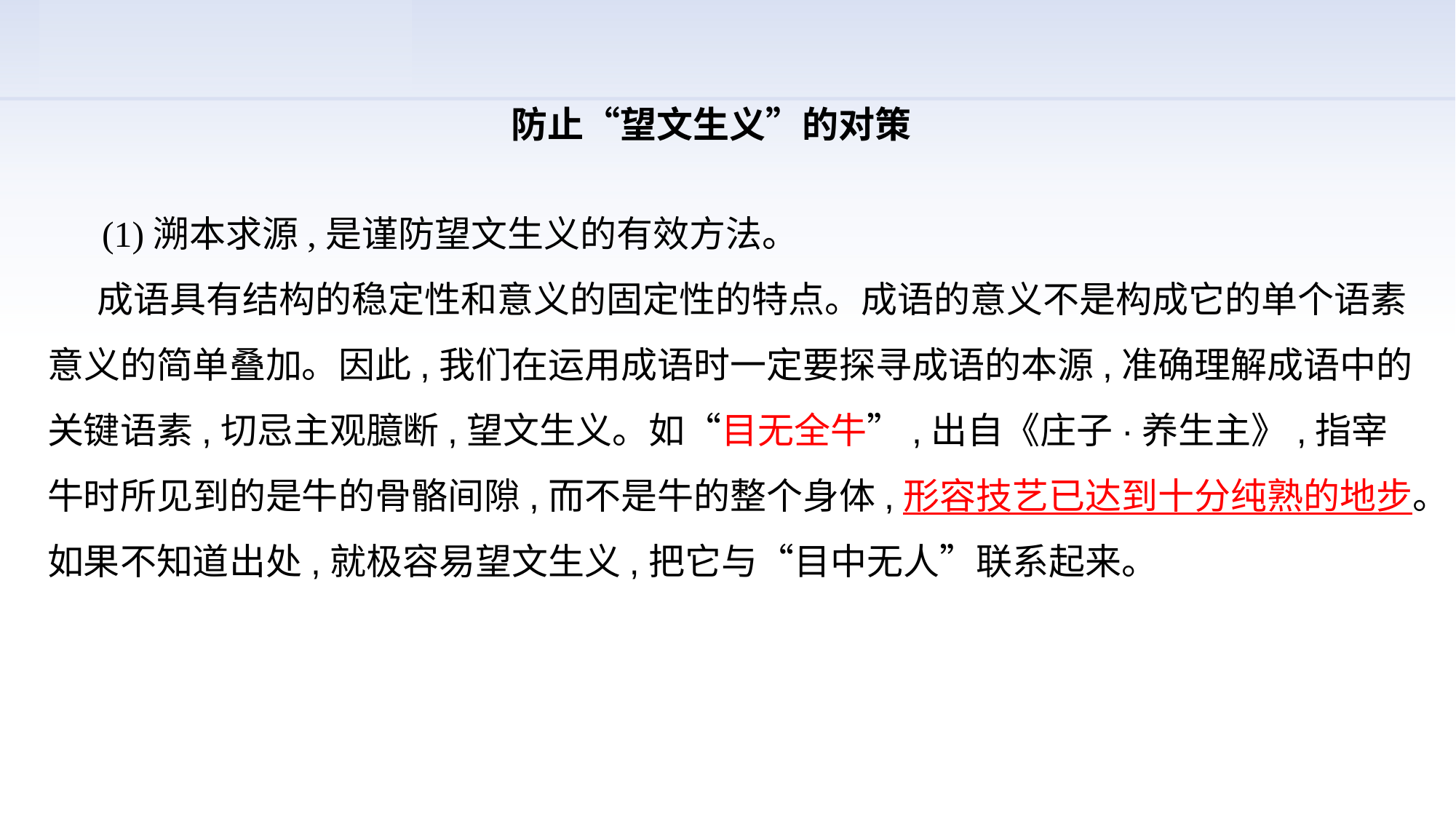

防止“望文生义”的对策

      (1)溯本求源,是谨防望文生义的有效方法。
     成语具有结构的稳定性和意义的固定性的特点。成语的意义不是构成它的单个语素意义的简单叠加。因此,我们在运用成语时一定要探寻成语的本源,准确理解成语中的关键语素,切忌主观臆断,望文生义。如“目无全牛”,出自《庄子·养生主》,指宰牛时所见到的是牛的骨骼间隙,而不是牛的整个身体,形容技艺已达到十分纯熟的地步。如果不知道出处,就极容易望文生义,把它与“目中无人”联系起来。